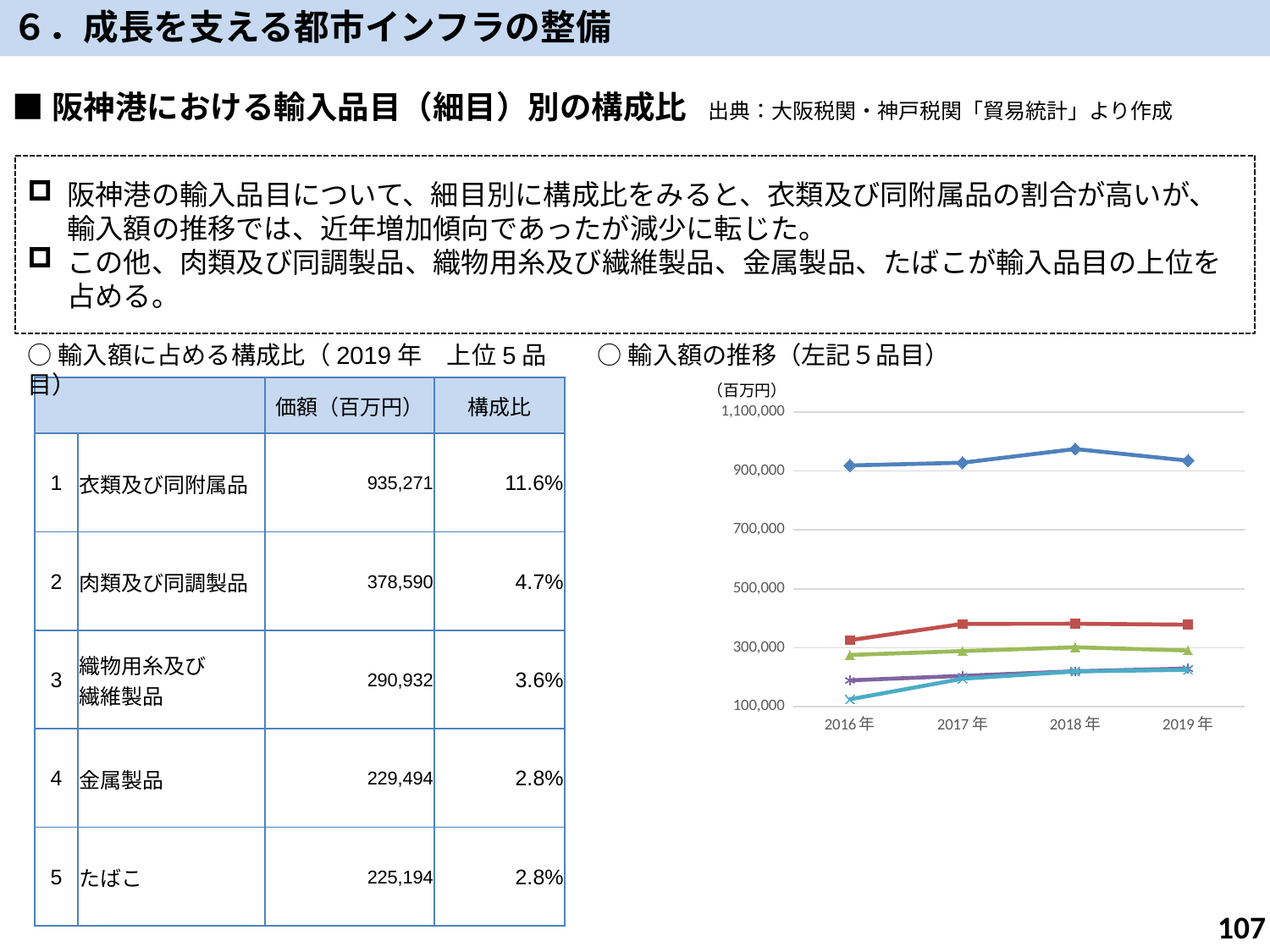

６．成長を支える都市インフラの整備
■阪神港における輸入品目（細目）別の構成比　出典：大阪税関・神戸税関「貿易統計」より作成
阪神港の輸入品目について、細目別に構成比をみると、衣類及び同附属品の割合が高いが、輸入額の推移では、近年増加傾向であったが減少に転じた。
この他、肉類及び同調製品、織物用糸及び繊維製品、金属製品、たばこが輸入品目の上位を占める。
○輸入額に占める構成比（2019年　上位5品目）
○輸入額の推移（左記５品目）
（百万円）
|  |  | 価額（百万円） | 構成比 |
| --- | --- | --- | --- |
| 1 | 衣類及び同附属品 | 935,271 | 11.6% |
| 2 | 肉類及び同調製品 | 378,590 | 4.7% |
| 3 | 織物用糸及び 繊維製品 | 290,932 | 3.6% |
| 4 | 金属製品 | 229,494 | 2.8% |
| 5 | たばこ | 225,194 | 2.8% |

### Chart

| Category | 　衣類及び同附属品 |   肉類及び同調製品 | 　織物用糸及び繊維製品 | 　金属製品 | 　たばこ |
|---|---|---|---|---|---|
| 2016年 | 918777.0 | 326042.0 | 275840.0 | 189503.0 | 125007.0 |
| 2017年 | 928080.0 | 381217.0 | 289004.0 | 204775.0 | 194897.0 |
| 2018年 | 974643.0 | 381747.0 | 301834.0 | 220318.0 | 219702.0 |
| 2019年 | 935271.0 | 378590.0 | 290932.0 | 229494.0 | 225194.0 |
107